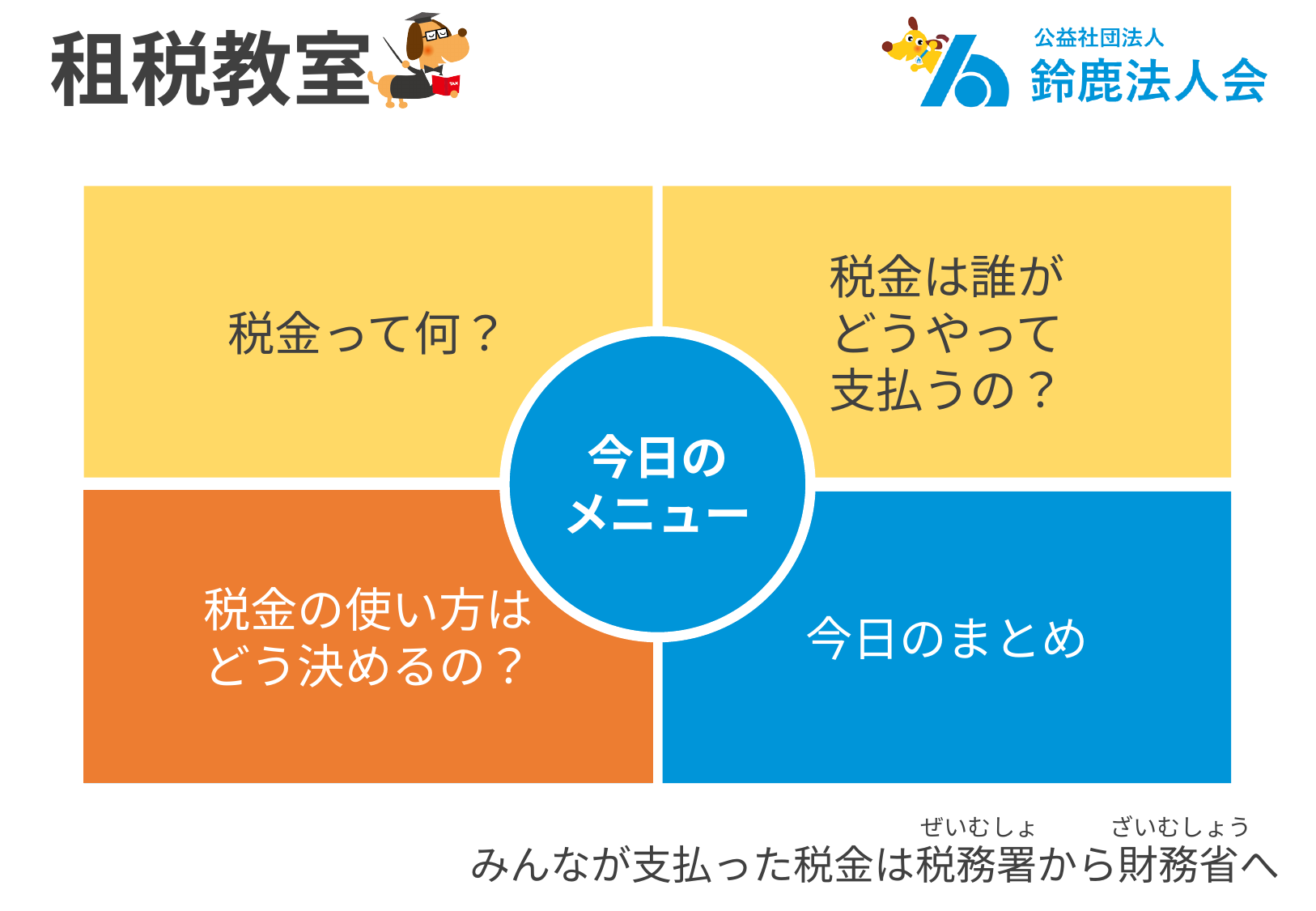

税金って何？
税金は誰が
どうやって
支払うの？
今日の
メニュー
税金の使い方は
どう決めるの？
税金の使い方は
どう決めるの？
今日のまとめ
ざいむしょう
ぜいむしょ
みんなが支払った税金は税務署から財務省へ